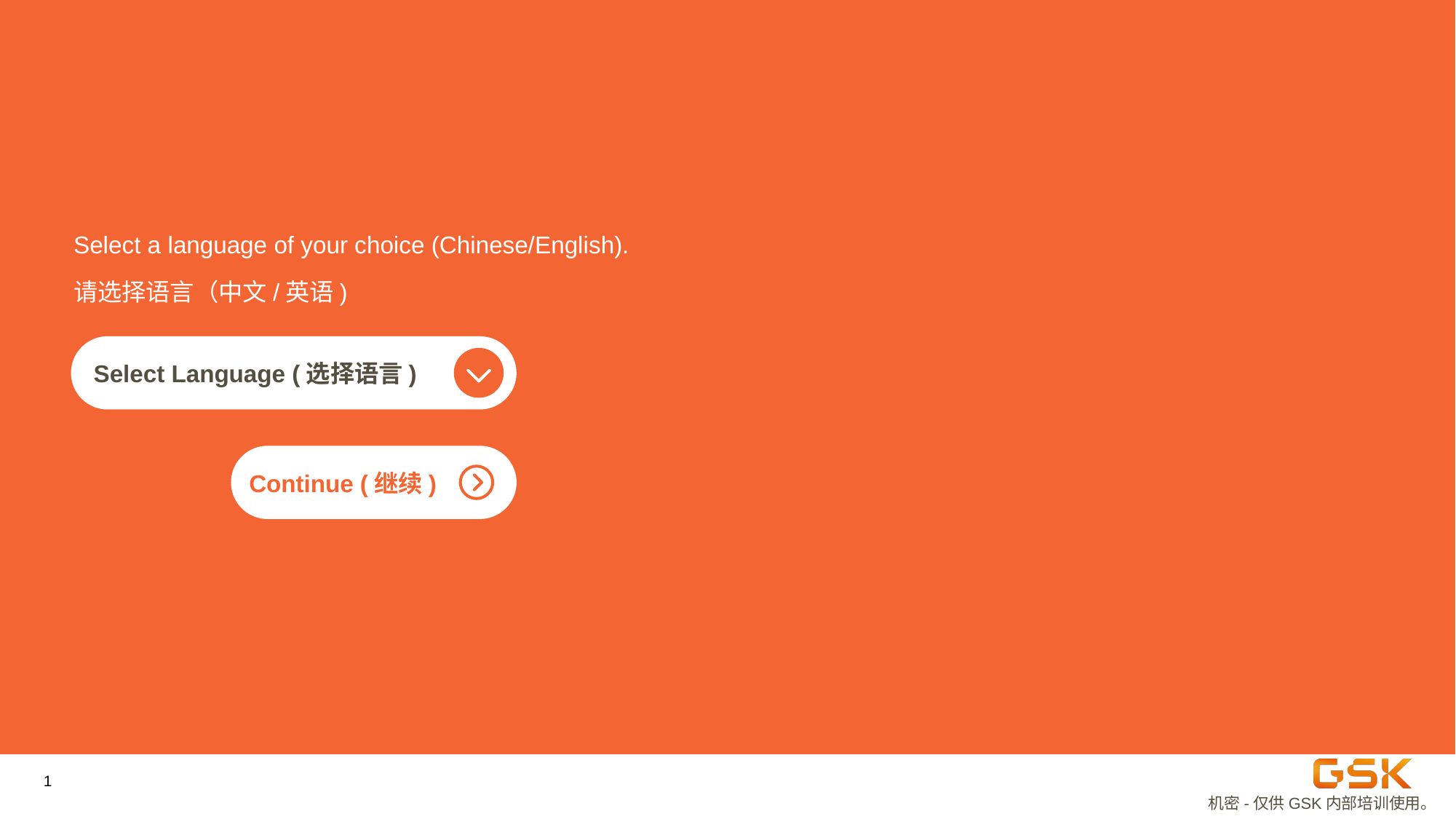

Select a language of your choice (Chinese/English).
请选择语言（中文/英语)

Select Language (选择语言)

Continue (继续)

1